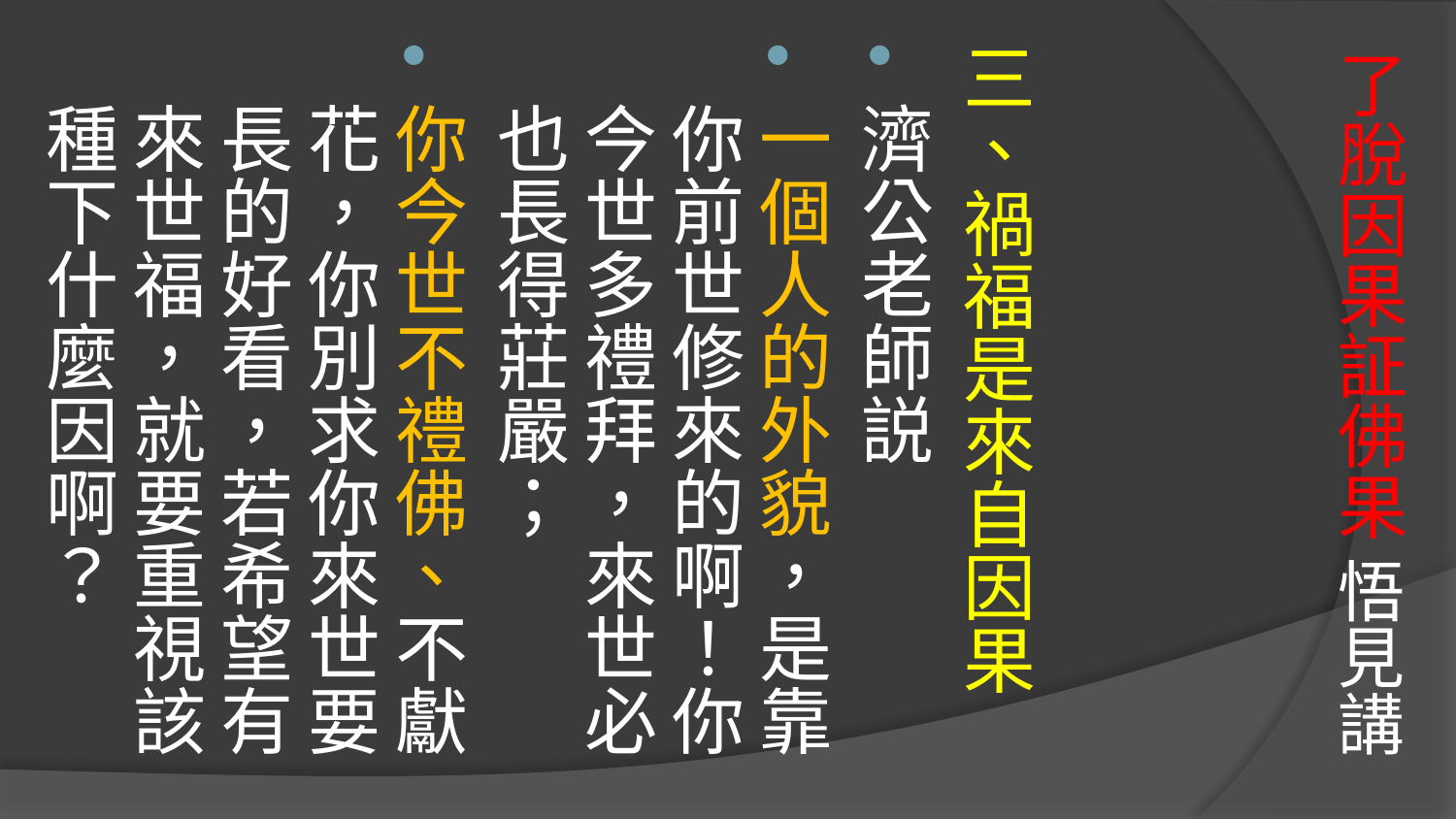

# 了脫因果証佛果 悟見講
三、禍福是來自因果
濟公老師説
一個人的外貌，是靠你前世修來的啊！你今世多禮拜，來世必也長得莊嚴；
你今世不禮佛、不獻花，你別求你來世要長的好看，若希望有來世福，就要重視該種下什麼因啊？